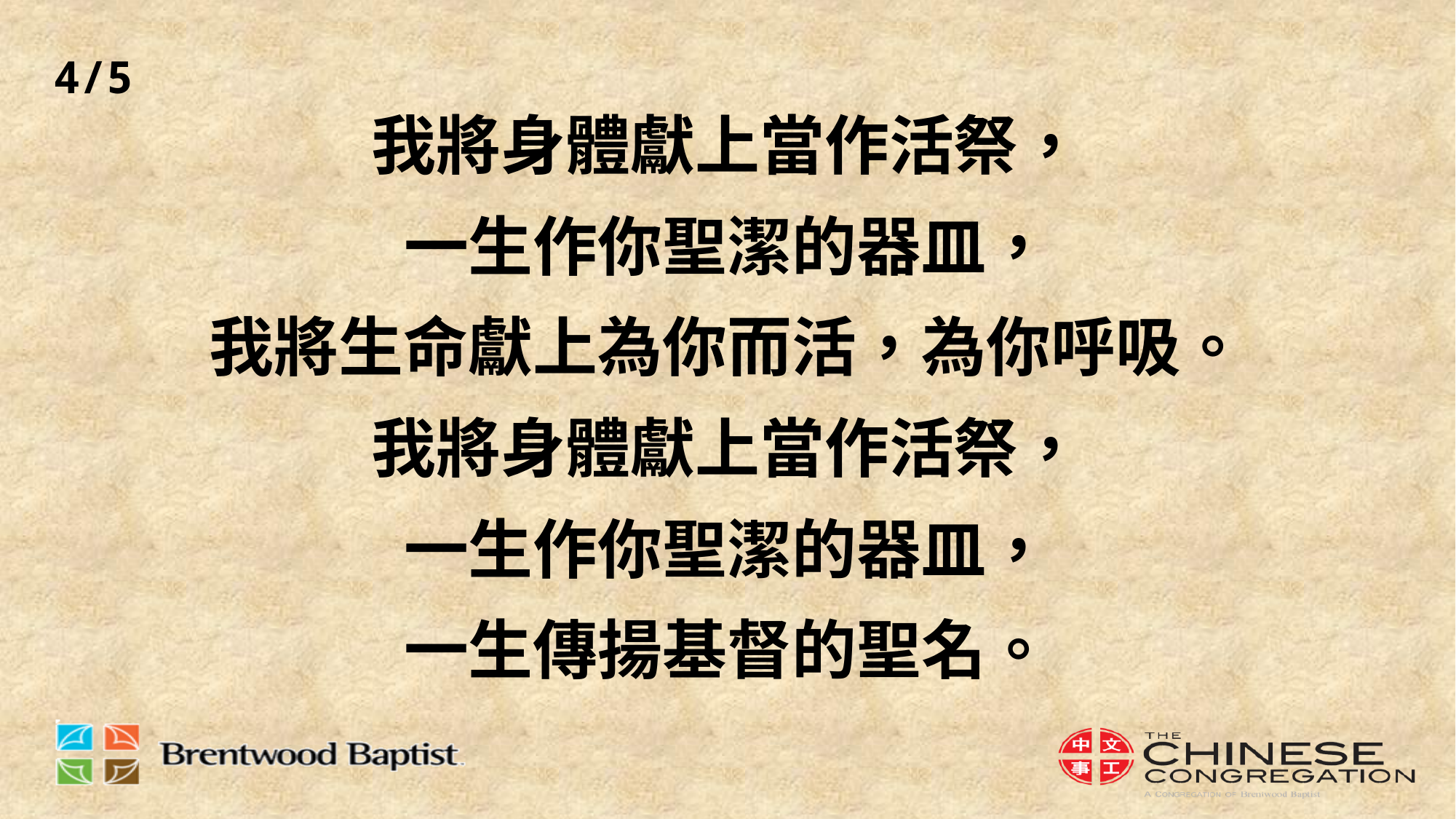

4/5
# 我將身體獻上當作活祭， 一生作你聖潔的器皿， 我將生命獻上為你而活，為你呼吸。 我將身體獻上當作活祭， 一生作你聖潔的器皿， 一生傳揚基督的聖名。